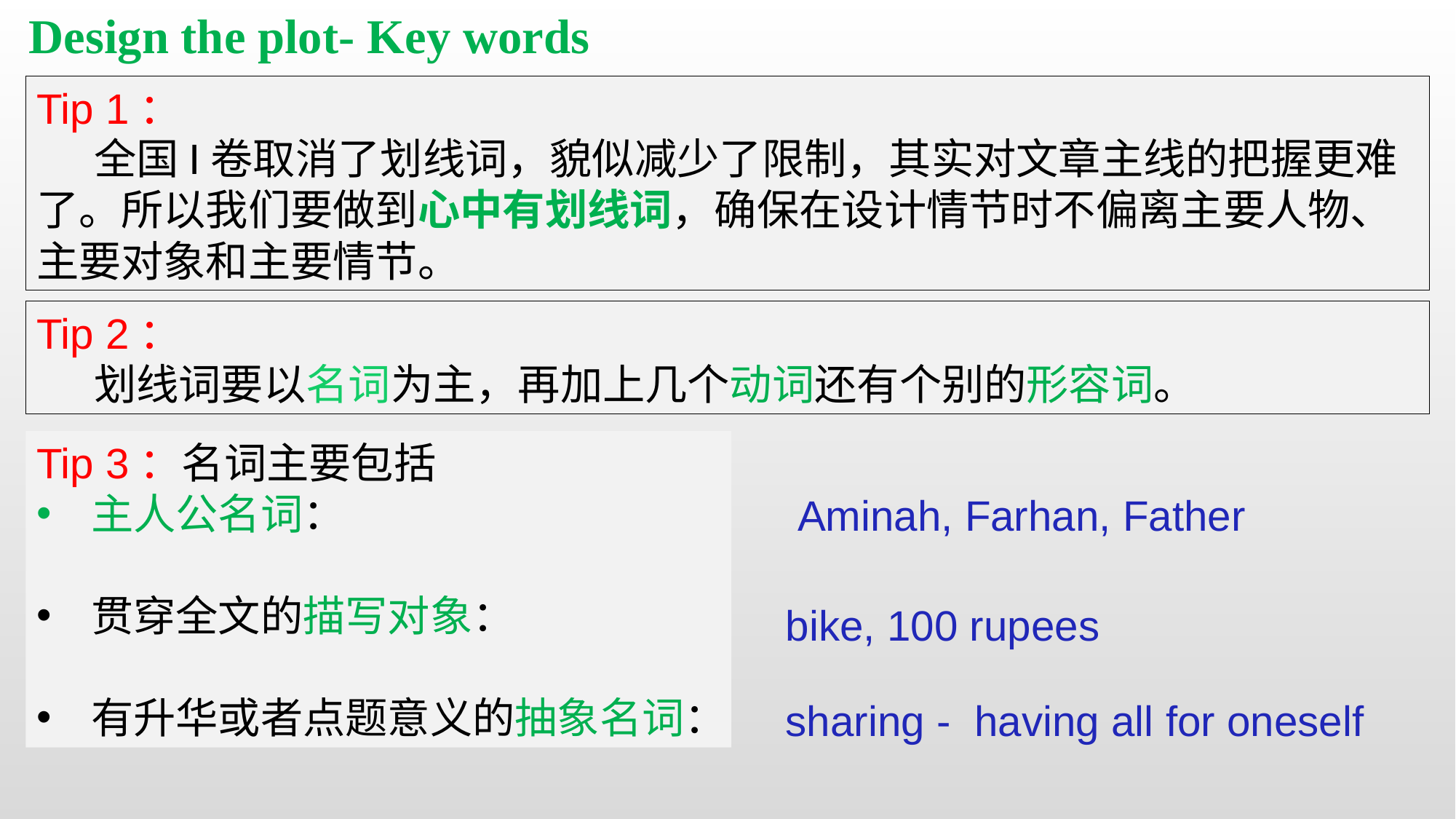

Design the plot- Key words
Tip 1：
     全国I卷取消了划线词，貌似减少了限制，其实对文章主线的把握更难了。所以我们要做到心中有划线词，确保在设计情节时不偏离主要人物、主要对象和主要情节。
Tip 2：
     划线词要以名词为主，再加上几个动词还有个别的形容词。
Tip 3：名词主要包括
主人公名词：

贯穿全文的描写对象：

有升华或者点题意义的抽象名词：
 Aminah, Farhan, Father
bike, 100 rupees
sharing -  having all for oneself